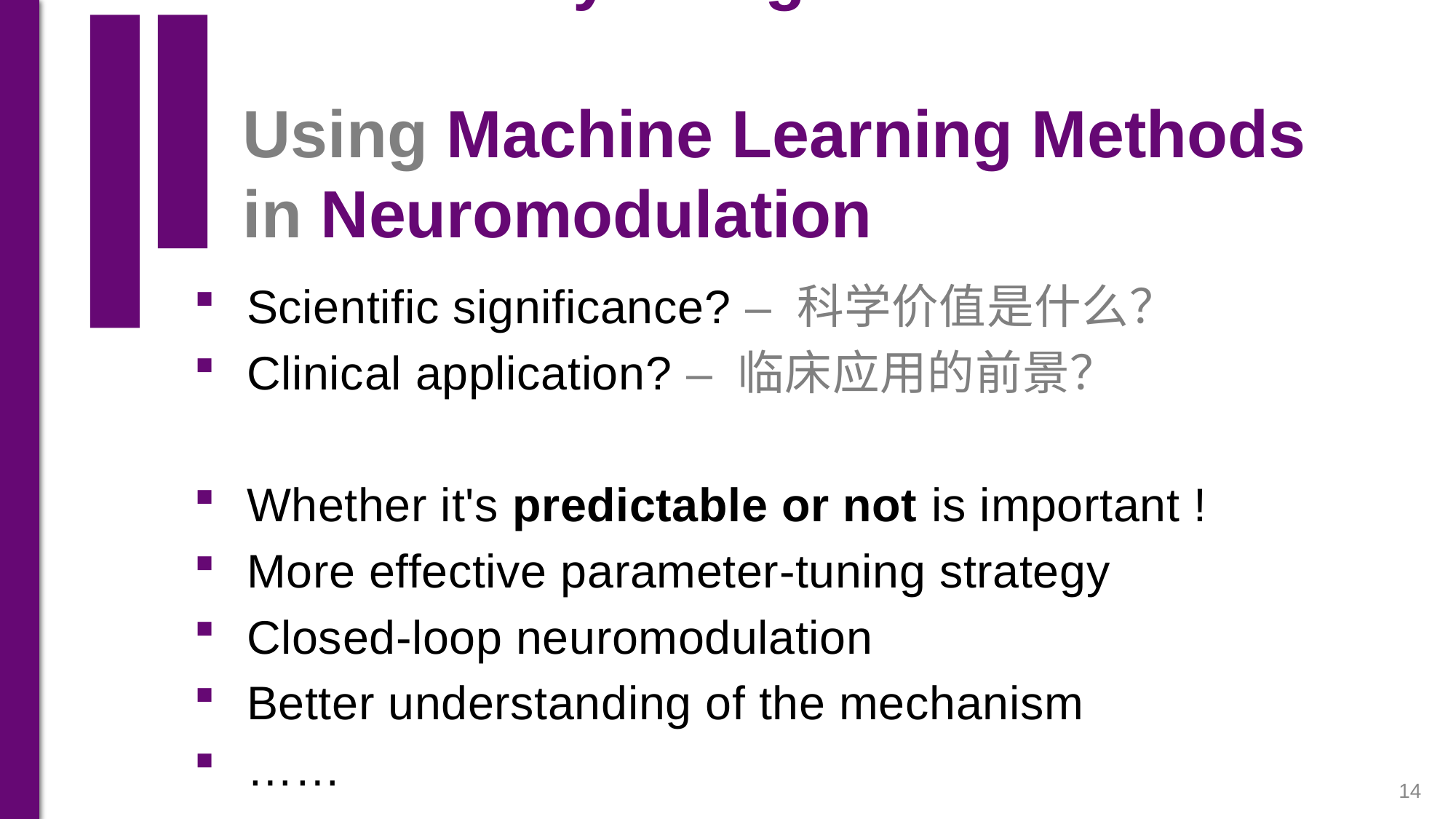

Predict Physiological Performance
Using Machine Learning Methods
in Neuromodulation

Scientific significance? – 科学价值是什么？
Clinical application? – 临床应用的前景？

Whether it's predictable or not is important !
More effective parameter-tuning strategy
Closed-loop neuromodulation
Better understanding of the mechanism
……
14